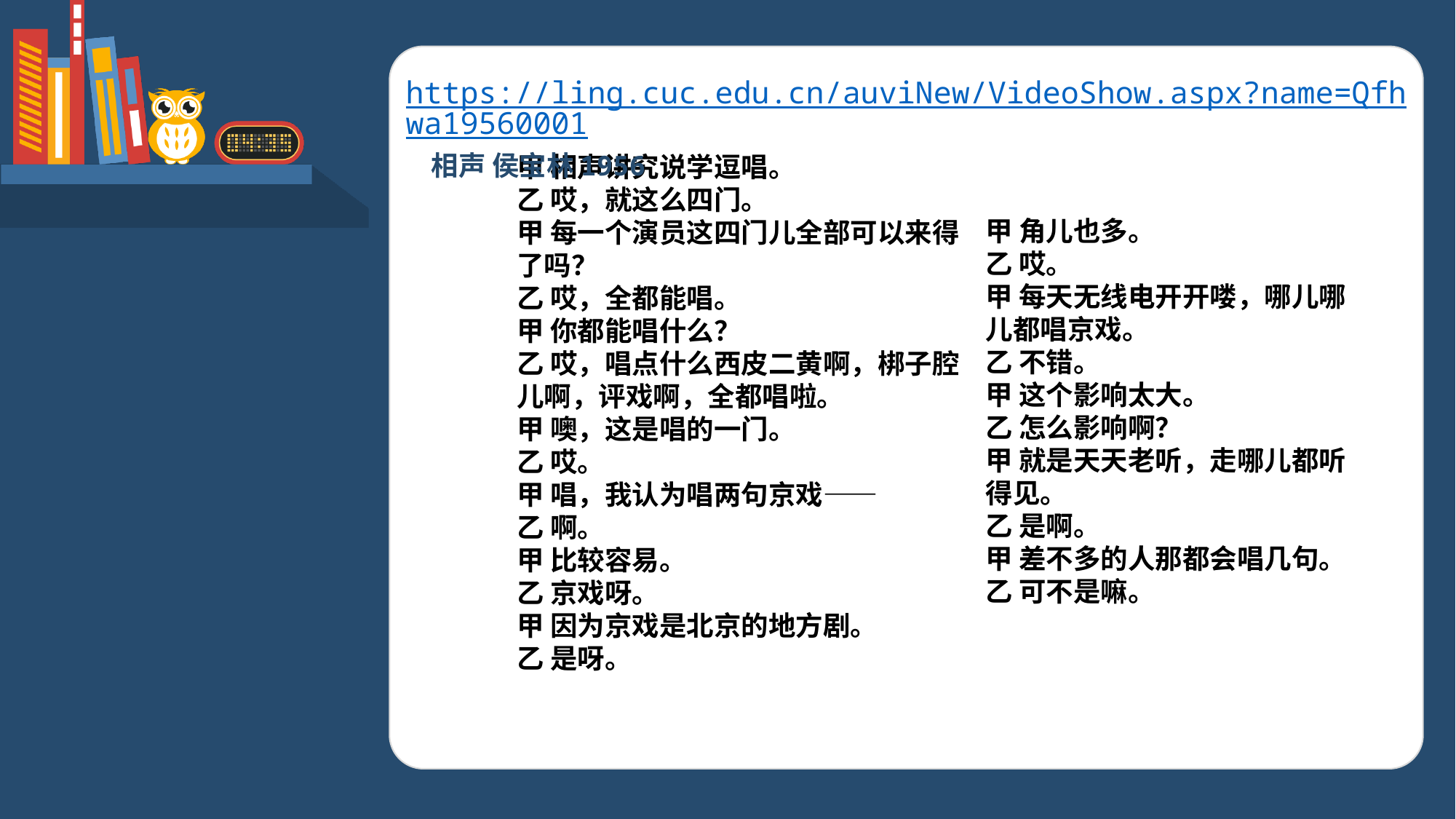

https://ling.cuc.edu.cn/auviNew/VideoShow.aspx?name=Qfhwa19560001 相声 侯宝林1956
甲 相声讲究说学逗唱。
乙 哎，就这么四门。
甲 每一个演员这四门儿全部可以来得了吗？
乙 哎，全都能唱。
甲 你都能唱什么？
乙 哎，唱点什么西皮二黄啊，梆子腔儿啊，评戏啊，全都唱啦。
甲 噢，这是唱的一门。
乙 哎。
甲 唱，我认为唱两句京戏——
乙 啊。
甲 比较容易。
乙 京戏呀。
甲 因为京戏是北京的地方剧。
乙 是呀。
甲 角儿也多。
乙 哎。
甲 每天无线电开开喽，哪儿哪儿都唱京戏。
乙 不错。
甲 这个影响太大。
乙 怎么影响啊？
甲 就是天天老听，走哪儿都听得见。
乙 是啊。
甲 差不多的人那都会唱几句。
乙 可不是嘛。